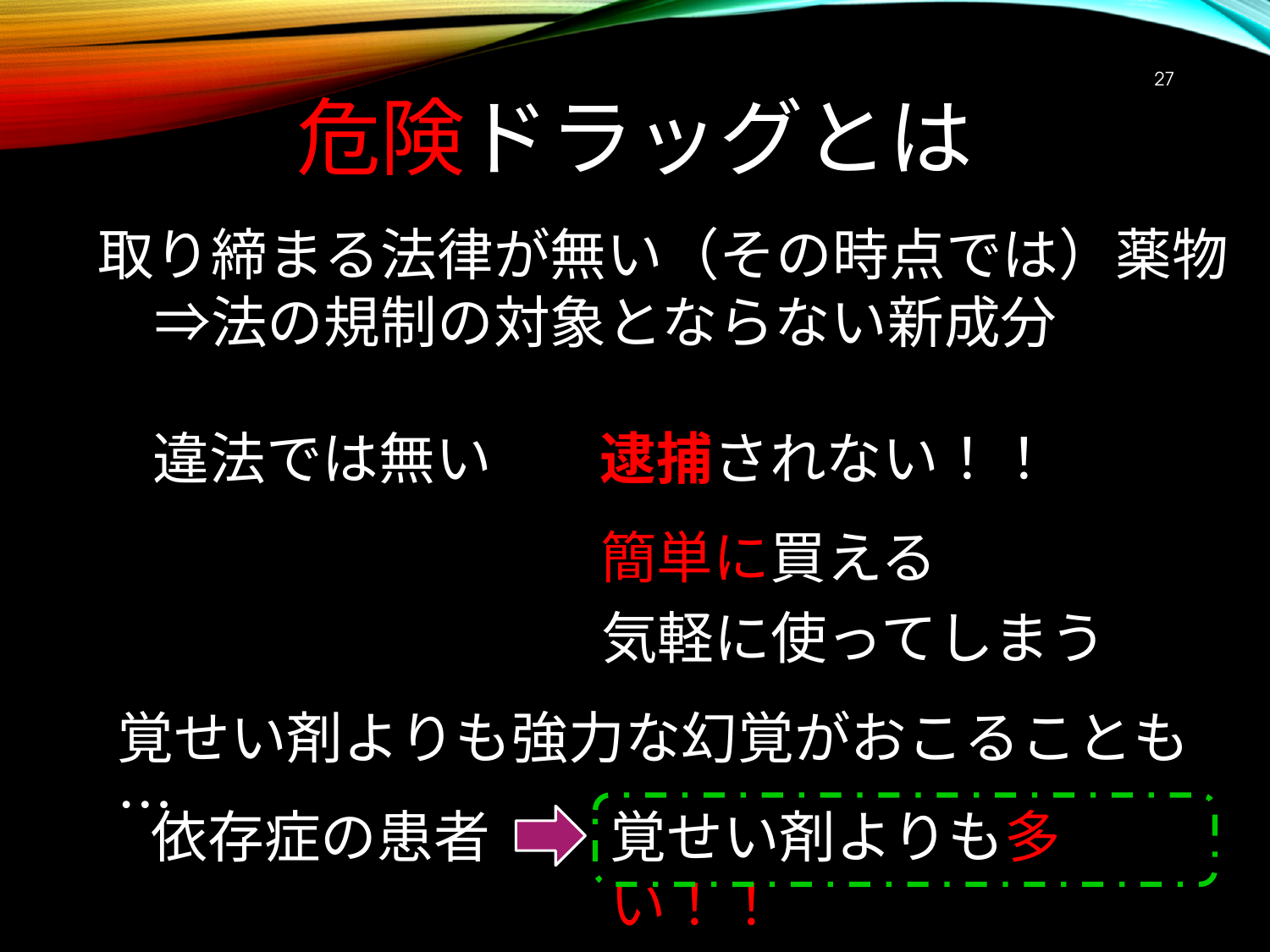

27
# 危険ドラッグとは
取り締まる法律が無い（その時点では）薬物
　⇒法の規制の対象とならない新成分
違法では無い
逮捕されない！！
簡単に買える
気軽に使ってしまう
覚せい剤よりも強力な幻覚がおこることも…
依存症の患者

覚せい剤よりも多い！！